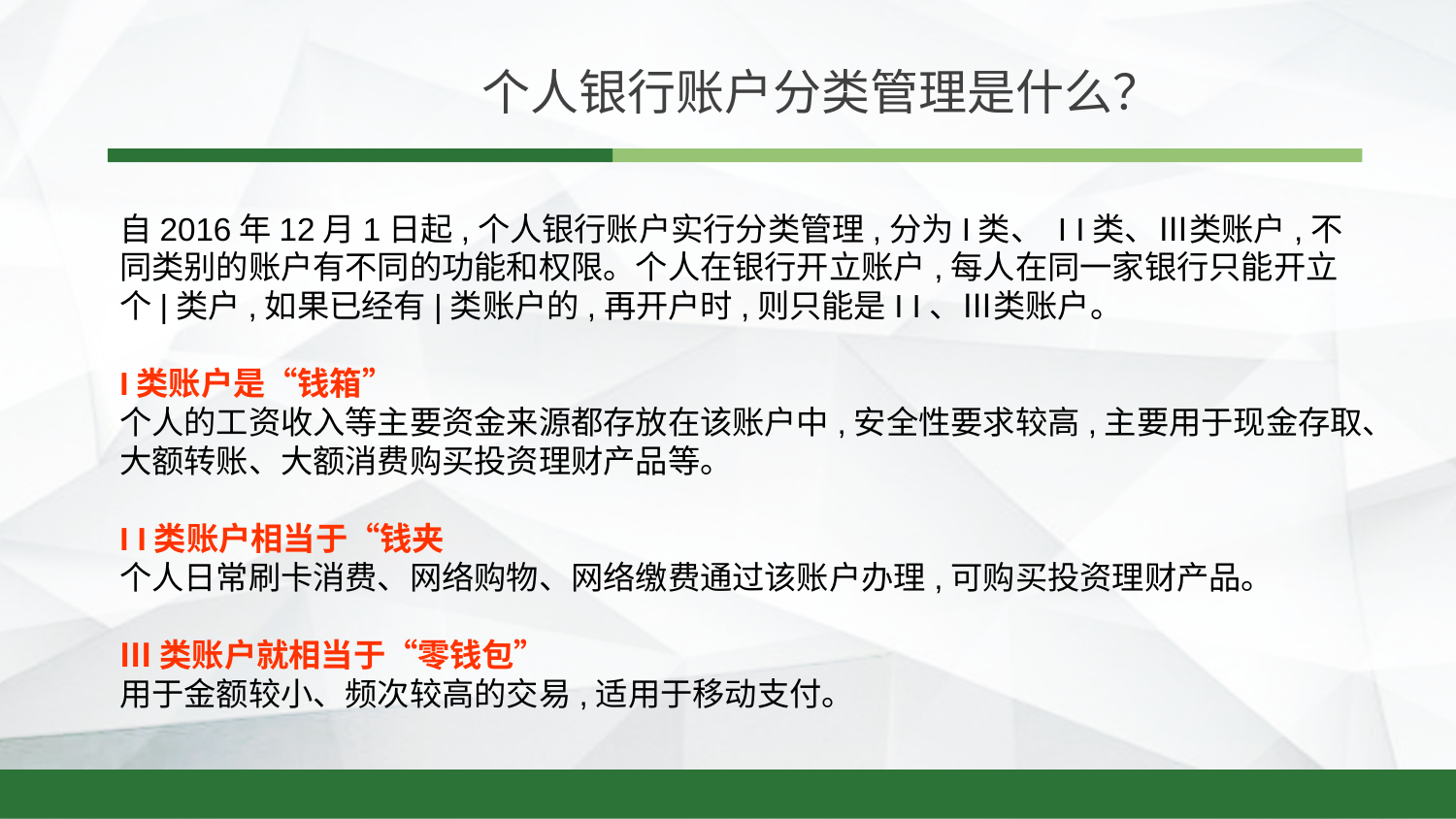

个人银行账户分类管理是什么？
自2016年12月1日起,个人银行账户实行分类管理,分为I类、 I I类、Ⅲ类账户,不同类别的账户有不同的功能和权限。个人在银行开立账户,每人在同一家银行只能开立个|类户,如果已经有|类账户的,再开户时,则只能是I I、Ⅲ类账户。
I类账户是“钱箱”
个人的工资收入等主要资金来源都存放在该账户中,安全性要求较高,主要用于现金存取、大额转账、大额消费购买投资理财产品等。
I I类账户相当于“钱夹
个人日常刷卡消费、网络购物、网络缴费通过该账户办理,可购买投资理财产品。
Ⅲ类账户就相当于“零钱包”
用于金额较小、频次较高的交易,适用于移动支付。